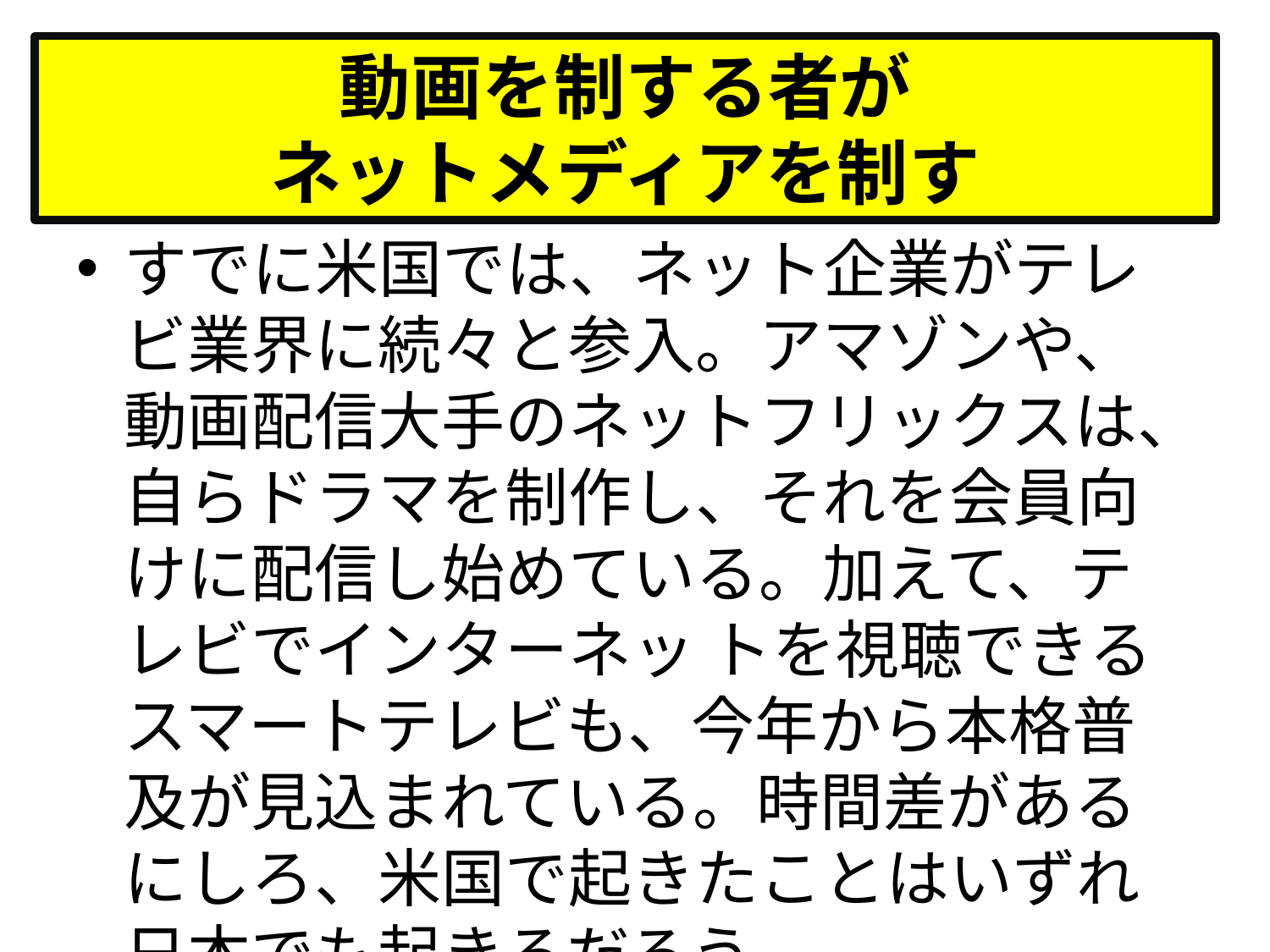

# 動画を制する者が ネットメディアを制す
すでに米国では、ネット企業がテレビ業界に続々と参入。アマゾンや、動画配信大手のネットフリックスは、自らドラマを制作し、それを会員向けに配信し始めている。加えて、テレビでインターネッ トを視聴できるスマートテレビも、今年から本格普及が見込まれている。時間差があるにしろ、米国で起きたことはいずれ日本でも起きるだろう。